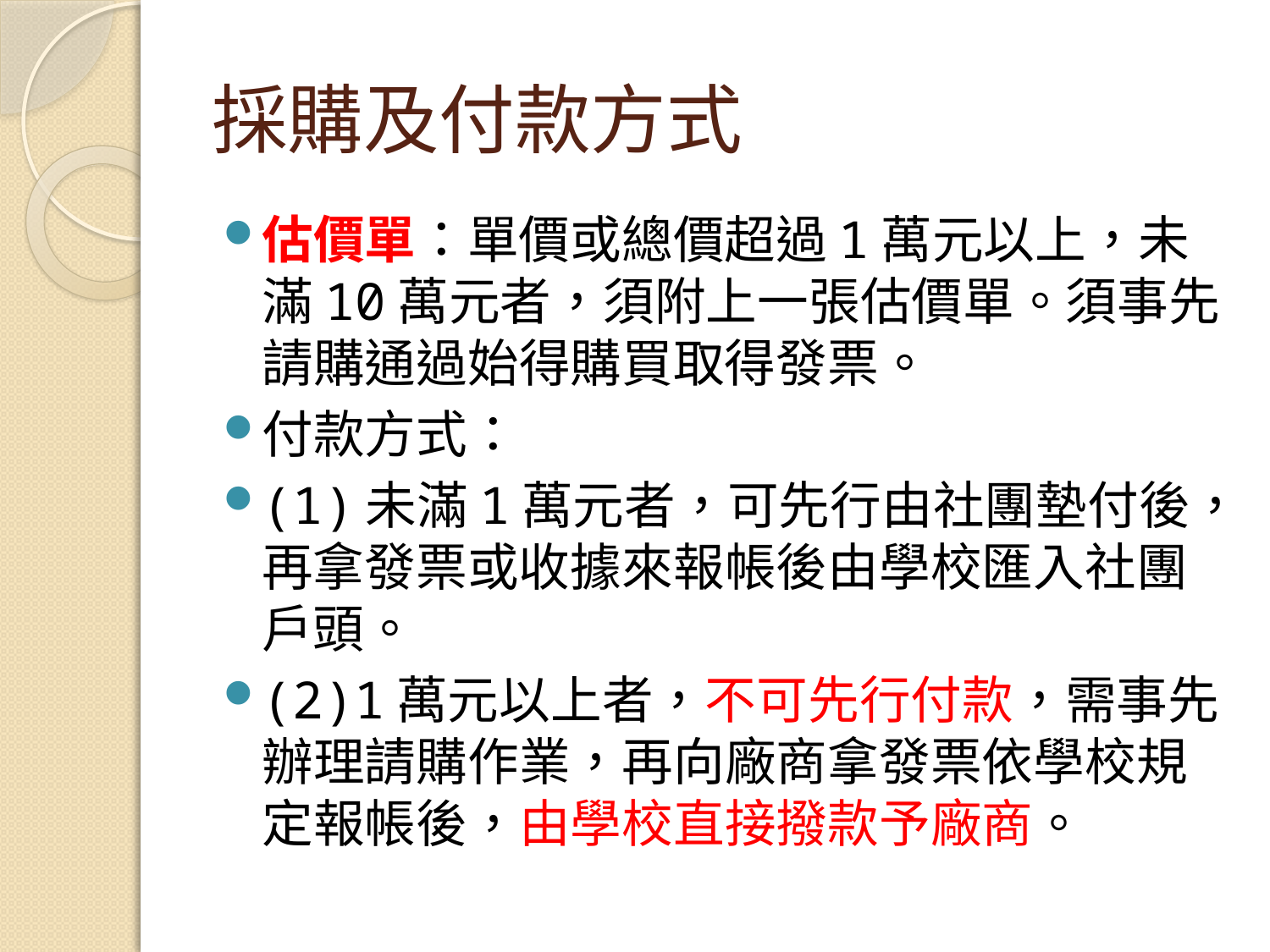

# 採購及付款方式
估價單：單價或總價超過1萬元以上，未滿10萬元者，須附上一張估價單。須事先請購通過始得購買取得發票。
付款方式：
(1)未滿1萬元者，可先行由社團墊付後，再拿發票或收據來報帳後由學校匯入社團戶頭。
(2)1萬元以上者，不可先行付款，需事先辦理請購作業，再向廠商拿發票依學校規定報帳後，由學校直接撥款予廠商。